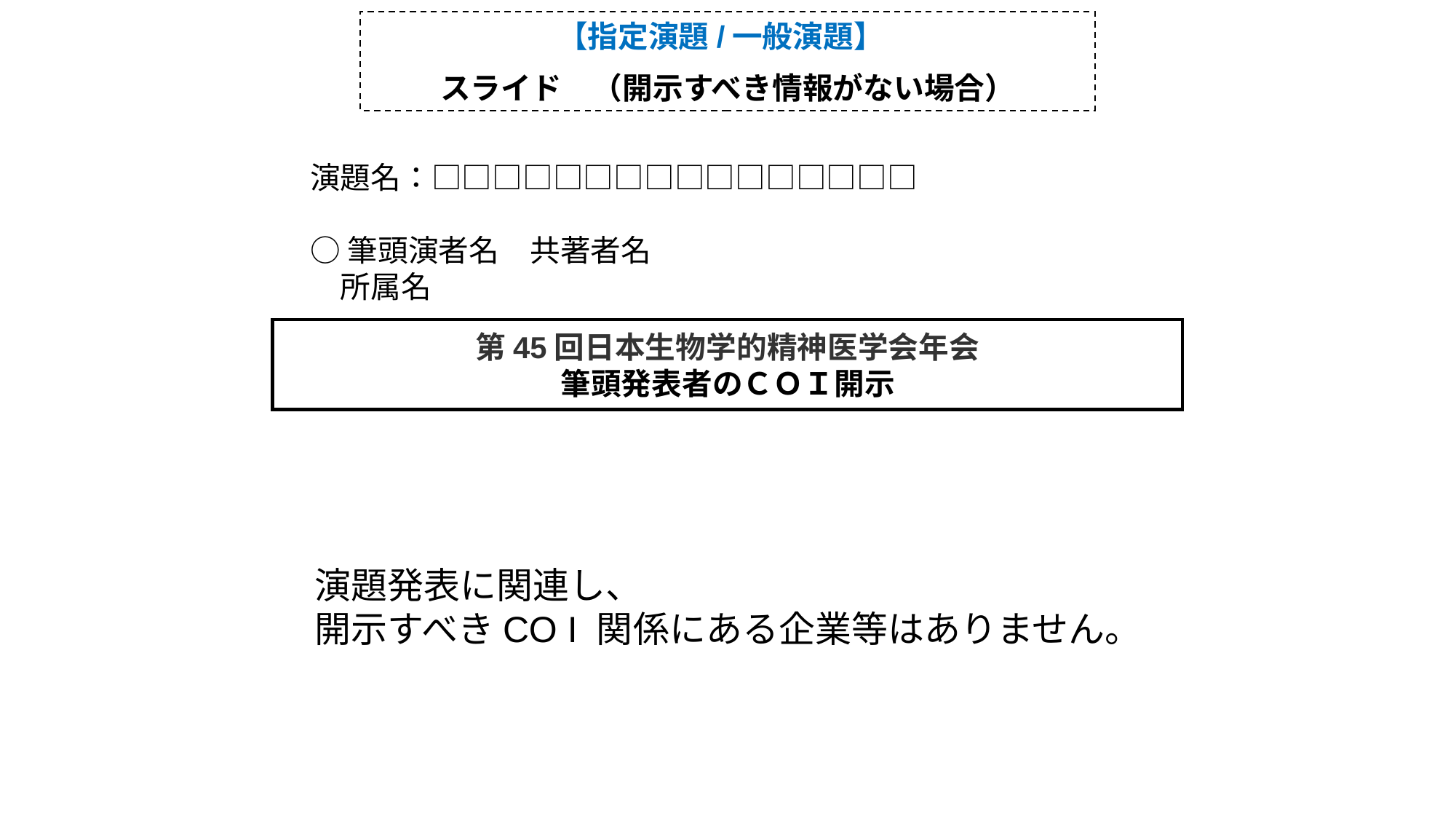

【指定演題/一般演題】
スライド　（開示すべき情報がない場合）
演題名：□□□□□□□□□□□□□□□□

○筆頭演者名　共著者名
　所属名
第45回日本生物学的精神医学会年会
筆頭発表者のＣＯＩ開示
演題発表に関連し、
開示すべきCO I 関係にある企業等はありません。